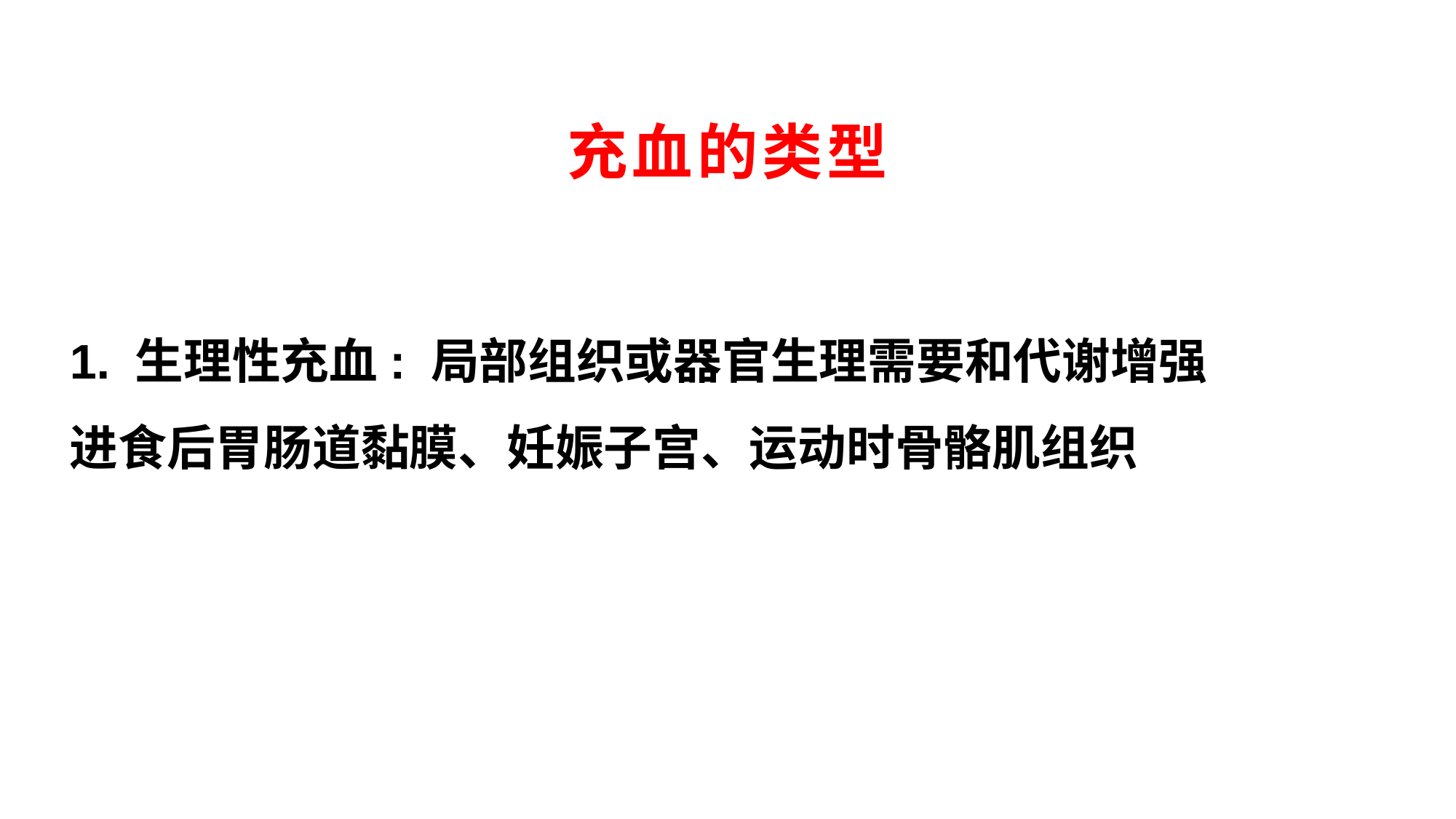

# 充血的类型
1. 生理性充血: 局部组织或器官生理需要和代谢增强
进食后胃肠道黏膜、妊娠子宫、运动时骨骼肌组织